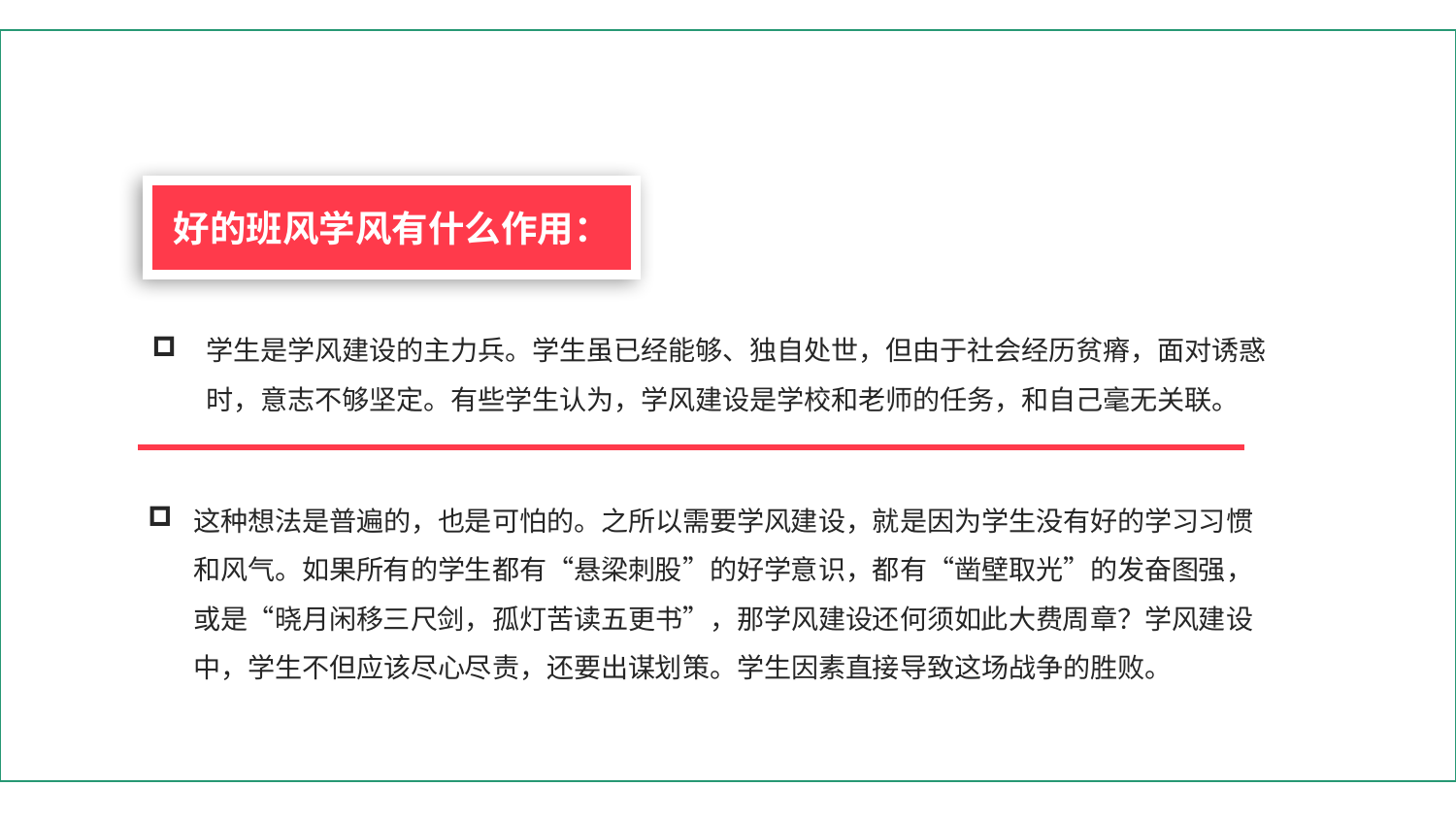

好的班风学风有什么作用：
学生是学风建设的主力兵。学生虽已经能够、独自处世，但由于社会经历贫瘠，面对诱惑时，意志不够坚定。有些学生认为，学风建设是学校和老师的任务，和自己毫无关联。

这种想法是普遍的，也是可怕的。之所以需要学风建设，就是因为学生没有好的学习习惯和风气。如果所有的学生都有“悬梁刺股”的好学意识，都有“凿壁取光”的发奋图强，或是“晓月闲移三尺剑，孤灯苦读五更书”，那学风建设还何须如此大费周章？学风建设中，学生不但应该尽心尽责，还要出谋划策。学生因素直接导致这场战争的胜败。